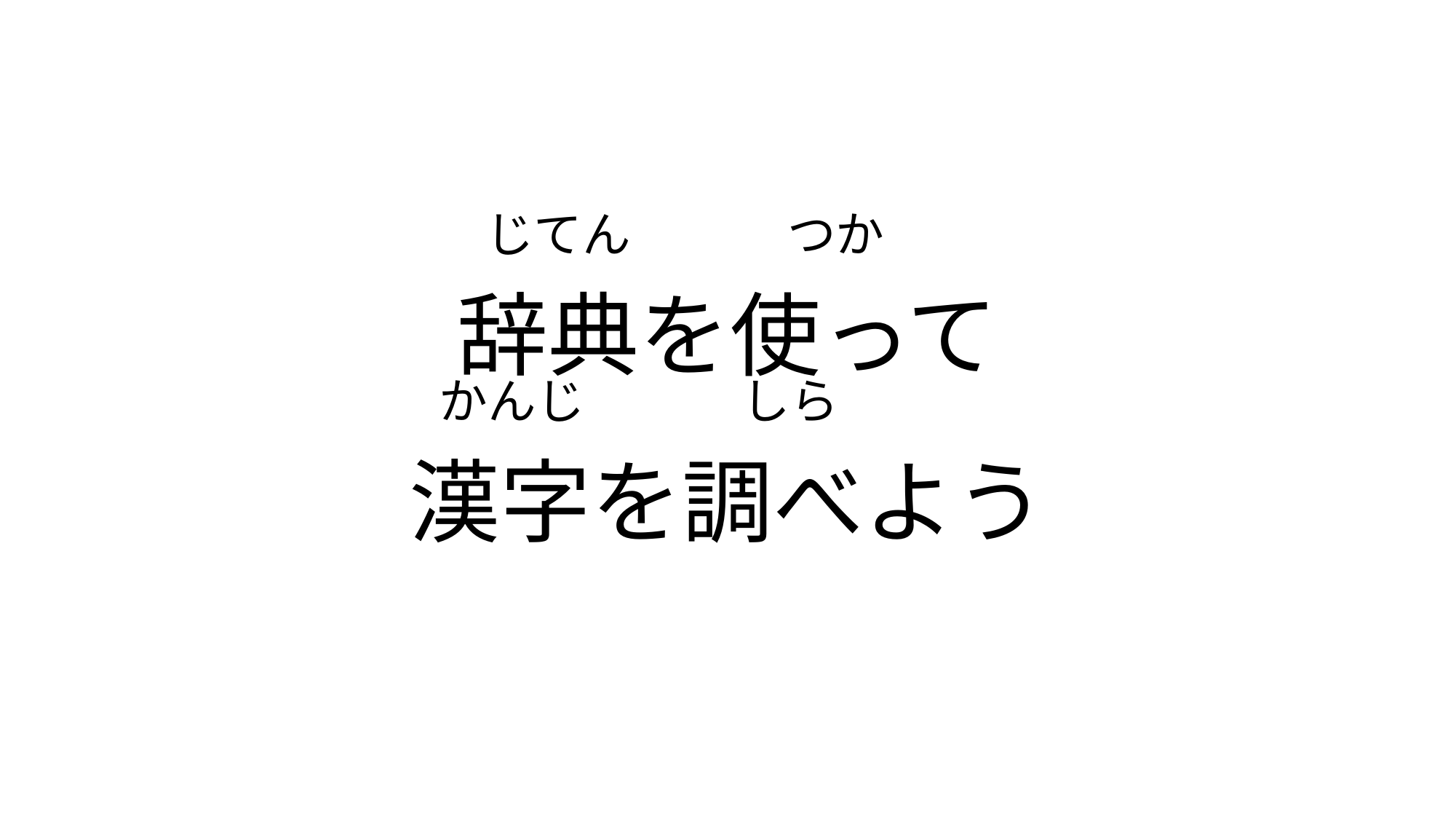

# 辞典を使って 漢字を調べよう
じてん　　　 つか
かんじ　　　 しら